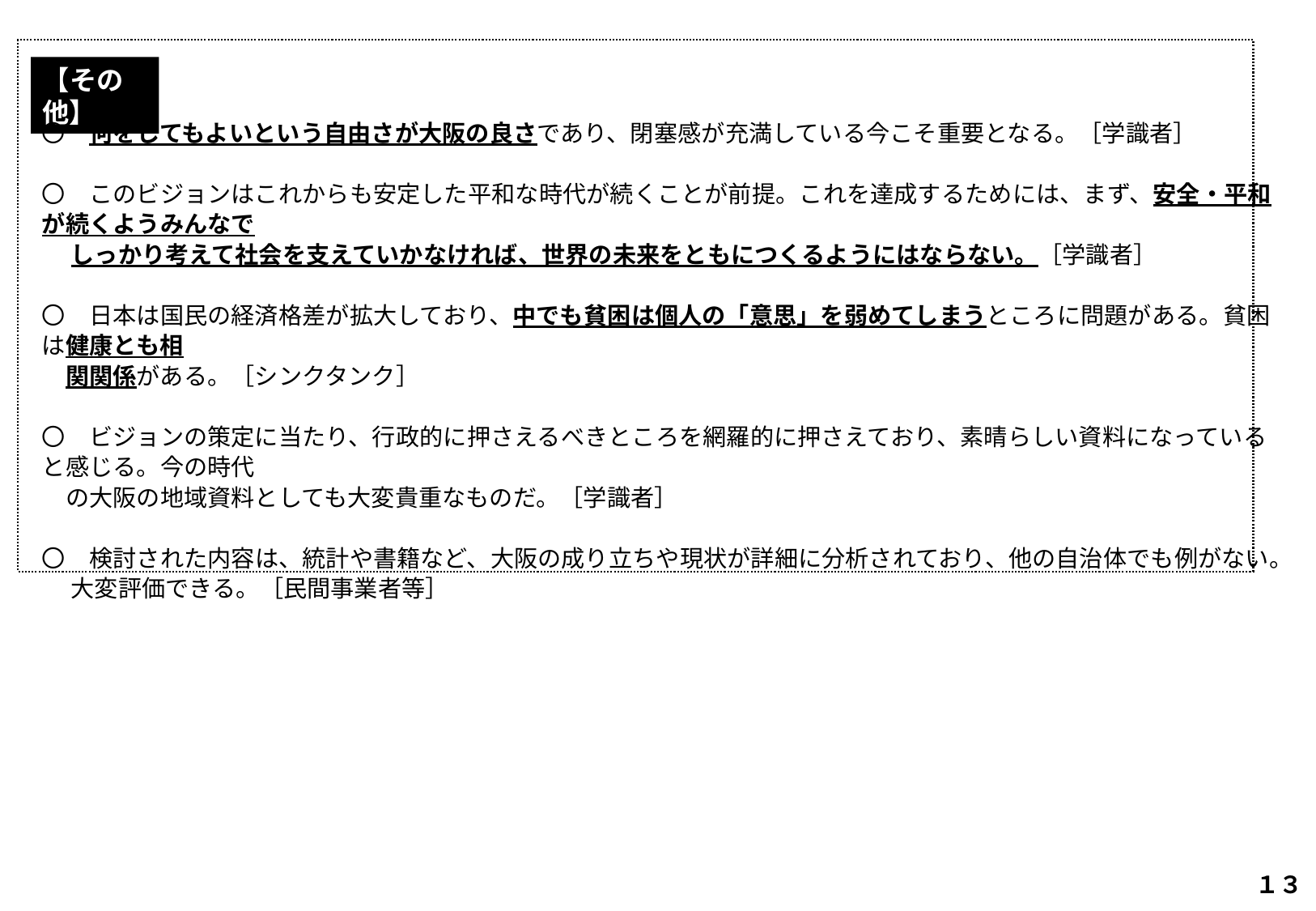

【その他】

〇　何をしてもよいという自由さが大阪の良さであり、閉塞感が充満している今こそ重要となる。［学識者］

〇　このビジョンはこれからも安定した平和な時代が続くことが前提。これを達成するためには、まず、安全・平和が続くようみんなで
　 しっかり考えて社会を支えていかなければ、世界の未来をともにつくるようにはならない。［学識者］

〇　日本は国民の経済格差が拡大しており、中でも貧困は個人の「意思」を弱めてしまうところに問題がある。貧困は健康とも相
　関関係がある。［シンクタンク］

〇　ビジョンの策定に当たり、行政的に押さえるべきところを網羅的に押さえており、素晴らしい資料になっていると感じる。今の時代
　の大阪の地域資料としても大変貴重なものだ。［学識者］

〇　検討された内容は、統計や書籍など、大阪の成り立ちや現状が詳細に分析されており、他の自治体でも例がない。
　 大変評価できる。［民間事業者等］

１３